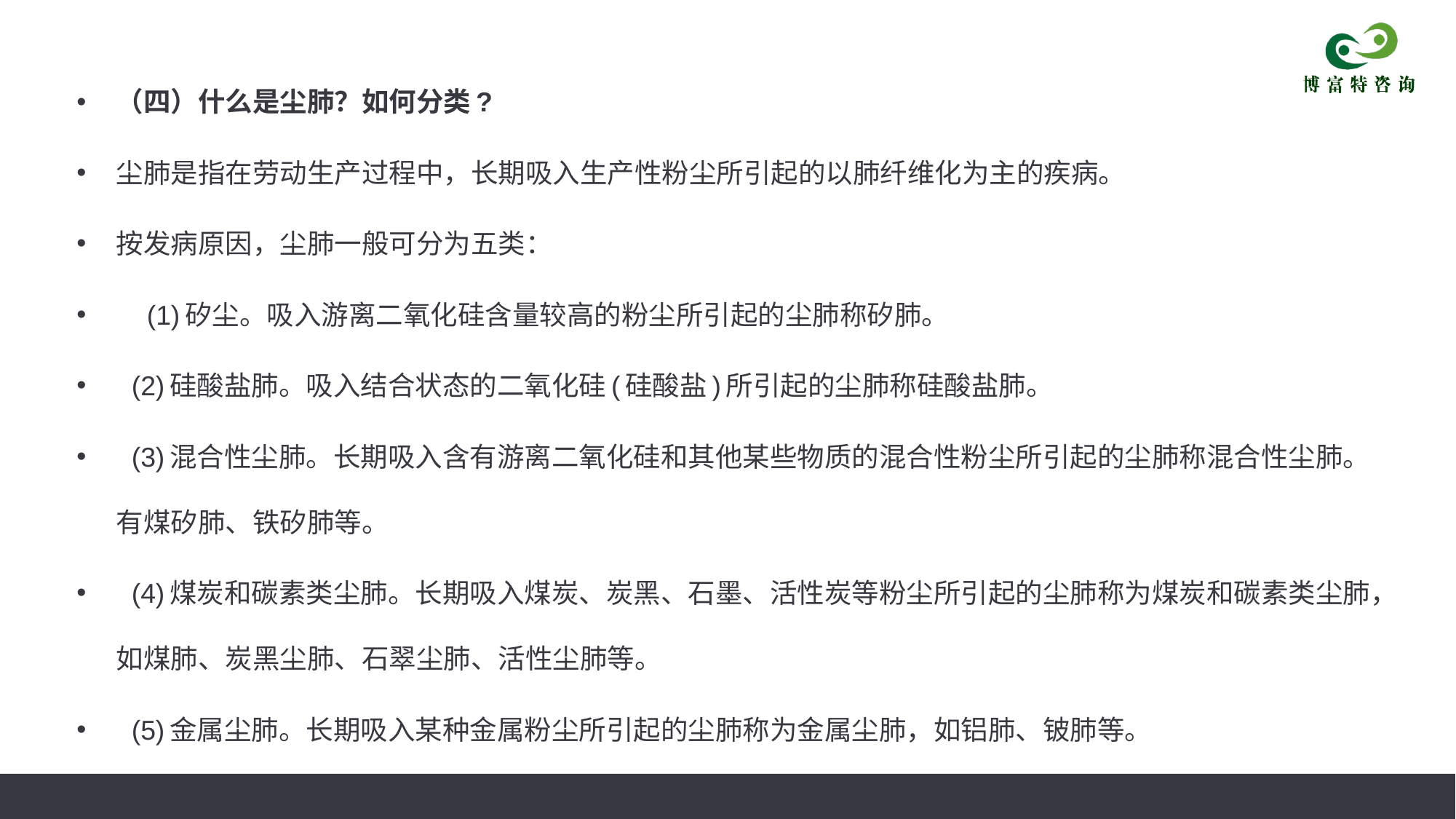

（四）什么是尘肺？如何分类?
尘肺是指在劳动生产过程中，长期吸入生产性粉尘所引起的以肺纤维化为主的疾病。
按发病原因，尘肺一般可分为五类：
    (1)矽尘。吸入游离二氧化硅含量较高的粉尘所引起的尘肺称矽肺。
  (2)硅酸盐肺。吸入结合状态的二氧化硅(硅酸盐)所引起的尘肺称硅酸盐肺。
  (3)混合性尘肺。长期吸入含有游离二氧化硅和其他某些物质的混合性粉尘所引起的尘肺称混合性尘肺。有煤矽肺、铁矽肺等。
  (4)煤炭和碳素类尘肺。长期吸入煤炭、炭黑、石墨、活性炭等粉尘所引起的尘肺称为煤炭和碳素类尘肺，如煤肺、炭黑尘肺、石翠尘肺、活性尘肺等。
  (5)金属尘肺。长期吸入某种金属粉尘所引起的尘肺称为金属尘肺，如铝肺、铍肺等。